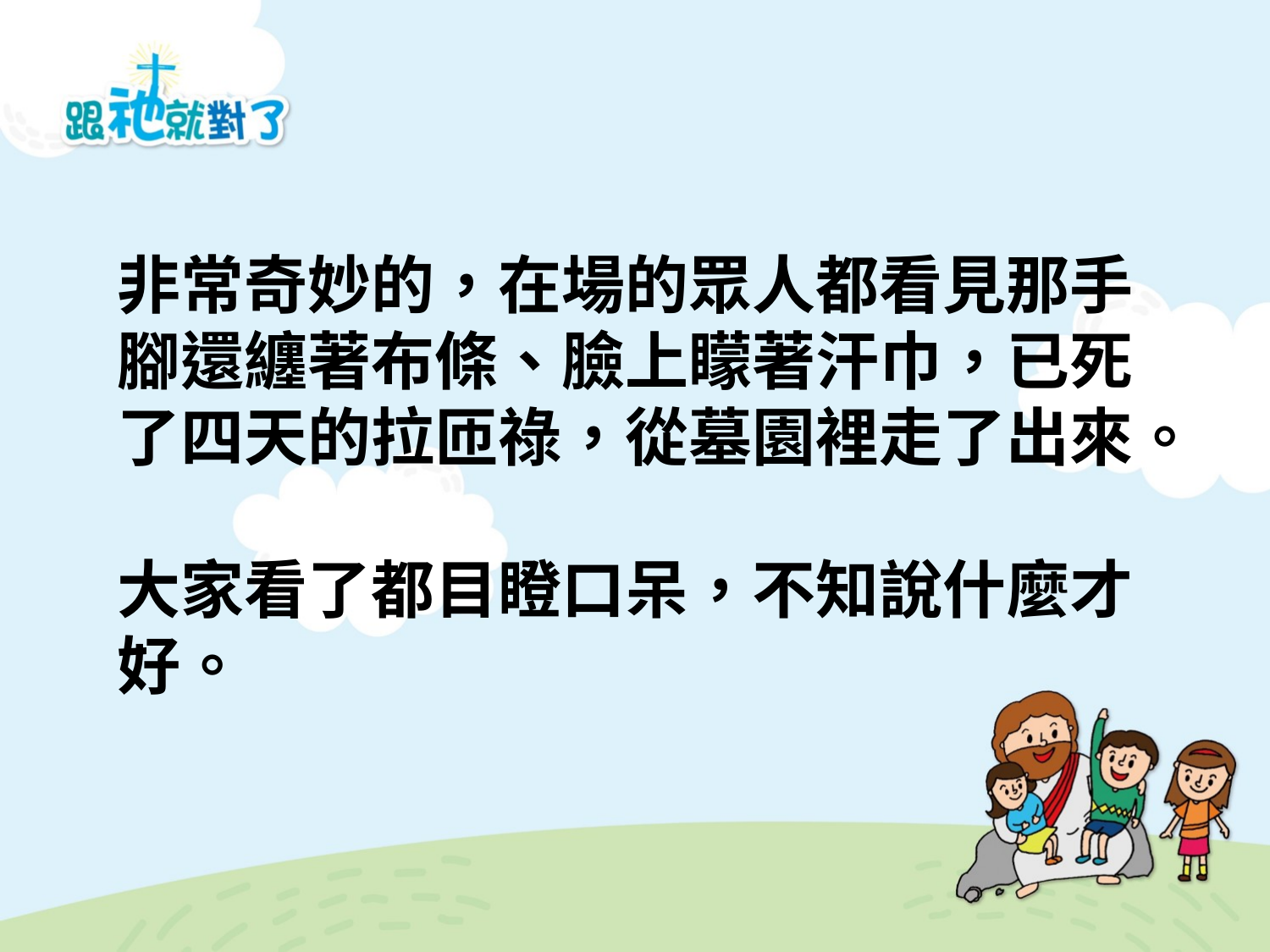

非常奇妙的，在場的眾人都看見那手腳還纏著布條、臉上矇著汗巾，已死了四天的拉匝祿，從墓園裡走了出來。

大家看了都目瞪口呆，不知說什麼才好。